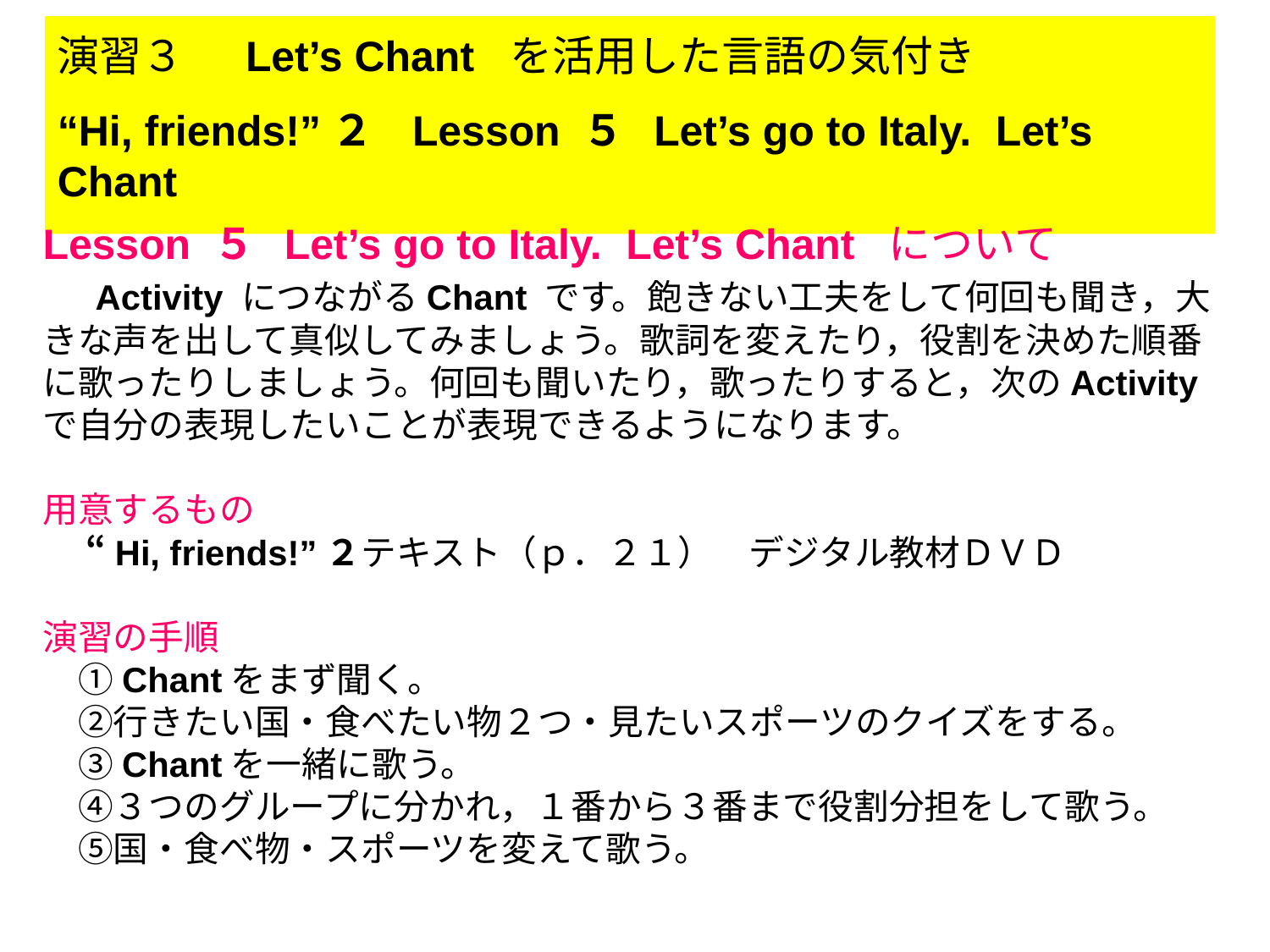

演習３　Let’s Chant を活用した言語の気付き

“Hi, friends!”２   Lesson ５  Let’s go to Italy.  Let’s Chant

Lesson ５  Let’s go to Italy.  Let’s Chant  について
　Activity につながるChant です。飽きない工夫をして何回も聞き，大きな声を出して真似してみましょう。歌詞を変えたり，役割を決めた順番に歌ったりしましょう。何回も聞いたり，歌ったりすると，次のActivityで自分の表現したいことが表現できるようになります。

用意するもの
　 “Hi, friends!”２テキスト（ｐ．２１）　デジタル教材ＤＶＤ

演習の手順
　①Chantをまず聞く。
　②行きたい国・食べたい物２つ・見たいスポーツのクイズをする。
　③Chantを一緒に歌う。
　④３つのグループに分かれ，１番から３番まで役割分担をして歌う。
　⑤国・食べ物・スポーツを変えて歌う。